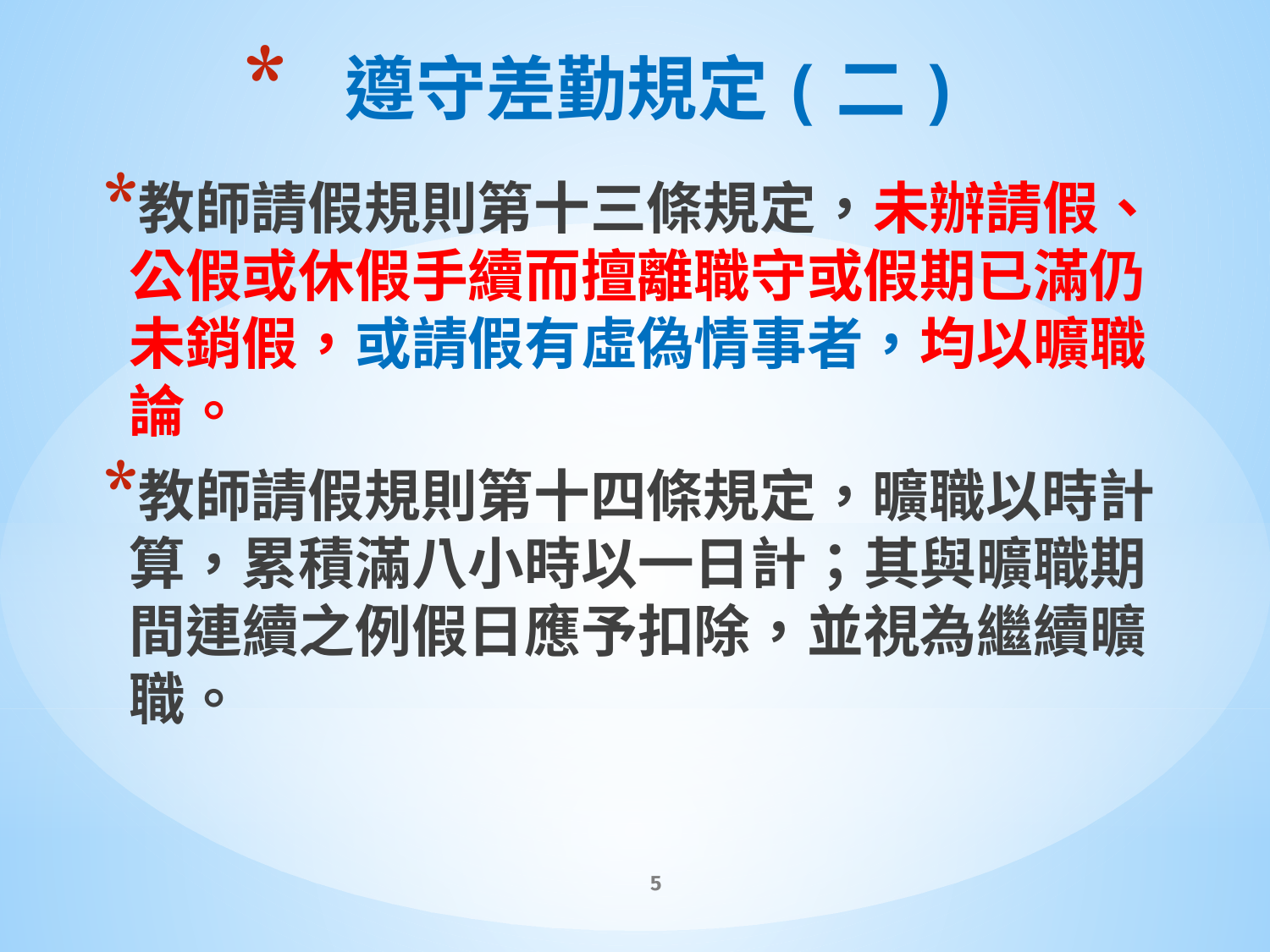

# 遵守差勤規定(二)
教師請假規則第十三條規定，未辦請假、公假或休假手續而擅離職守或假期已滿仍未銷假，或請假有虛偽情事者，均以曠職論。
教師請假規則第十四條規定，曠職以時計算，累積滿八小時以一日計；其與曠職期間連續之例假日應予扣除，並視為繼續曠職。

5